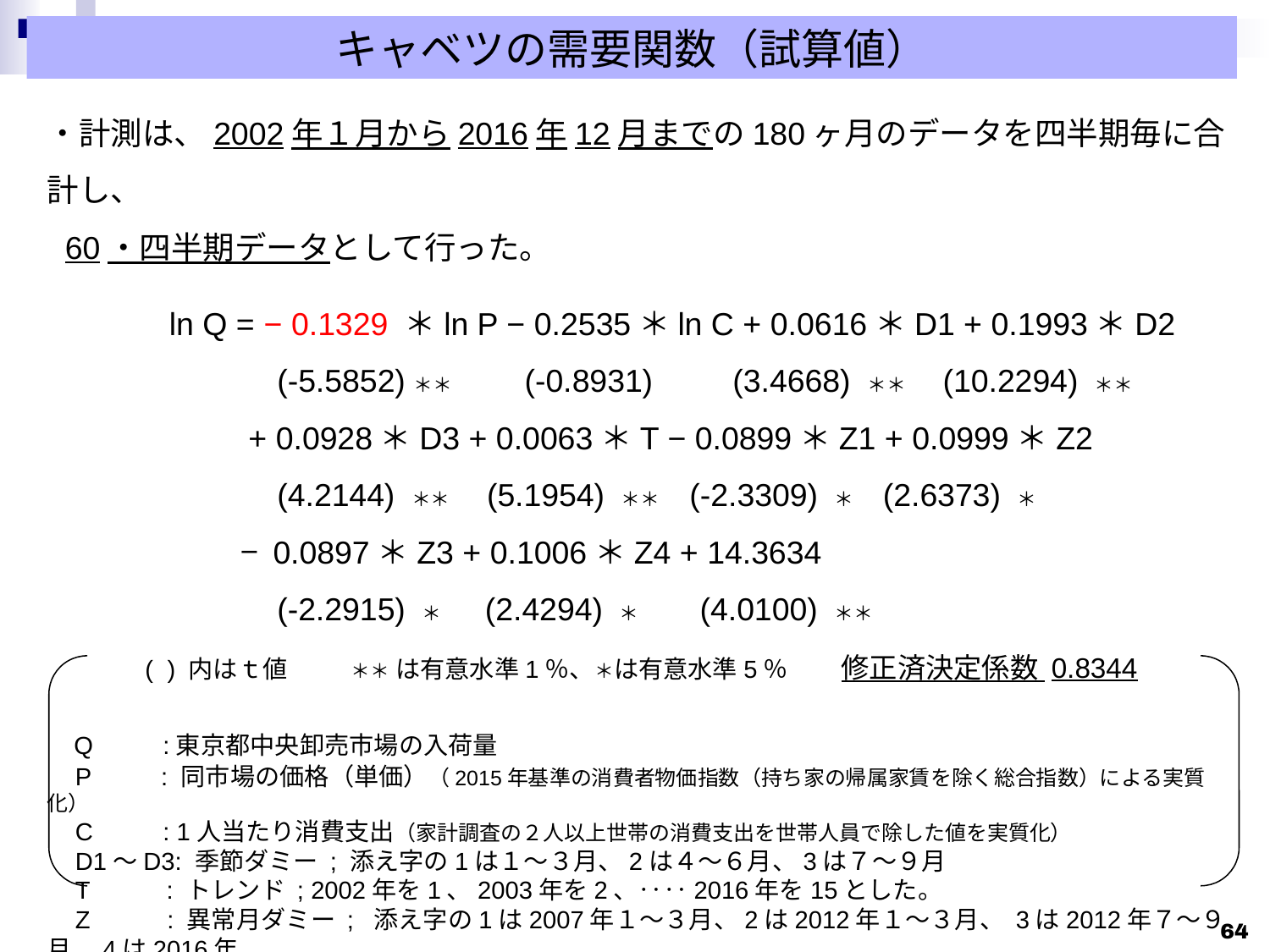

キャベツの需要関数（試算値）
・計測は、2002年１月から2016年12月までの180ヶ月のデータを四半期毎に合計し、
  60・四半期データとして行った。

     　　 ln Q = − 0.1329 ＊ln P − 0.2535＊ln C + 0.0616＊D1 + 0.1993＊D2
        　　             (-5.5852)＊＊         (-0.8931)         (3.4668) ＊＊    (10.2294) ＊＊
         　　        + 0.0928＊D3 + 0.0063＊T − 0.0899＊Z1 + 0.0999＊Z2
              　　       (4.2144) ＊＊    (5.1954) ＊＊   (-2.3309) ＊   (2.6373) ＊
           　　      − 0.0897＊Z3 + 0.1006＊Z4 + 14.3634
           　　          (-2.2915) ＊     (2.4294) ＊ 　  (4.0100) ＊＊
           (  ) 内はｔ値　　＊＊ は有意水準1％、＊は有意水準5％   　修正済決定係数 0.8344

   Q          :東京都中央卸売市場の入荷量
    P          : 同市場の価格（単価）（2015年基準の消費者物価指数（持ち家の帰属家賃を除く総合指数）による実質化）
    C          : 1人当たり消費支出（家計調査の２人以上世帯の消費支出を世帯人員で除した値を実質化）
    D1～D3: 季節ダミー ; 添え字の1は１～３月、2は４～６月、3は７～９月
    T           : トレンド ; 2002年を1、2003年を2、‥‥2016年を15とした。
    Z           : 異常月ダミー ;  添え字の1は2007年１～３月、2は2012年１～３月、 3は2012年７～９月、4は2016年
　 　　　　　　 10～12月

64